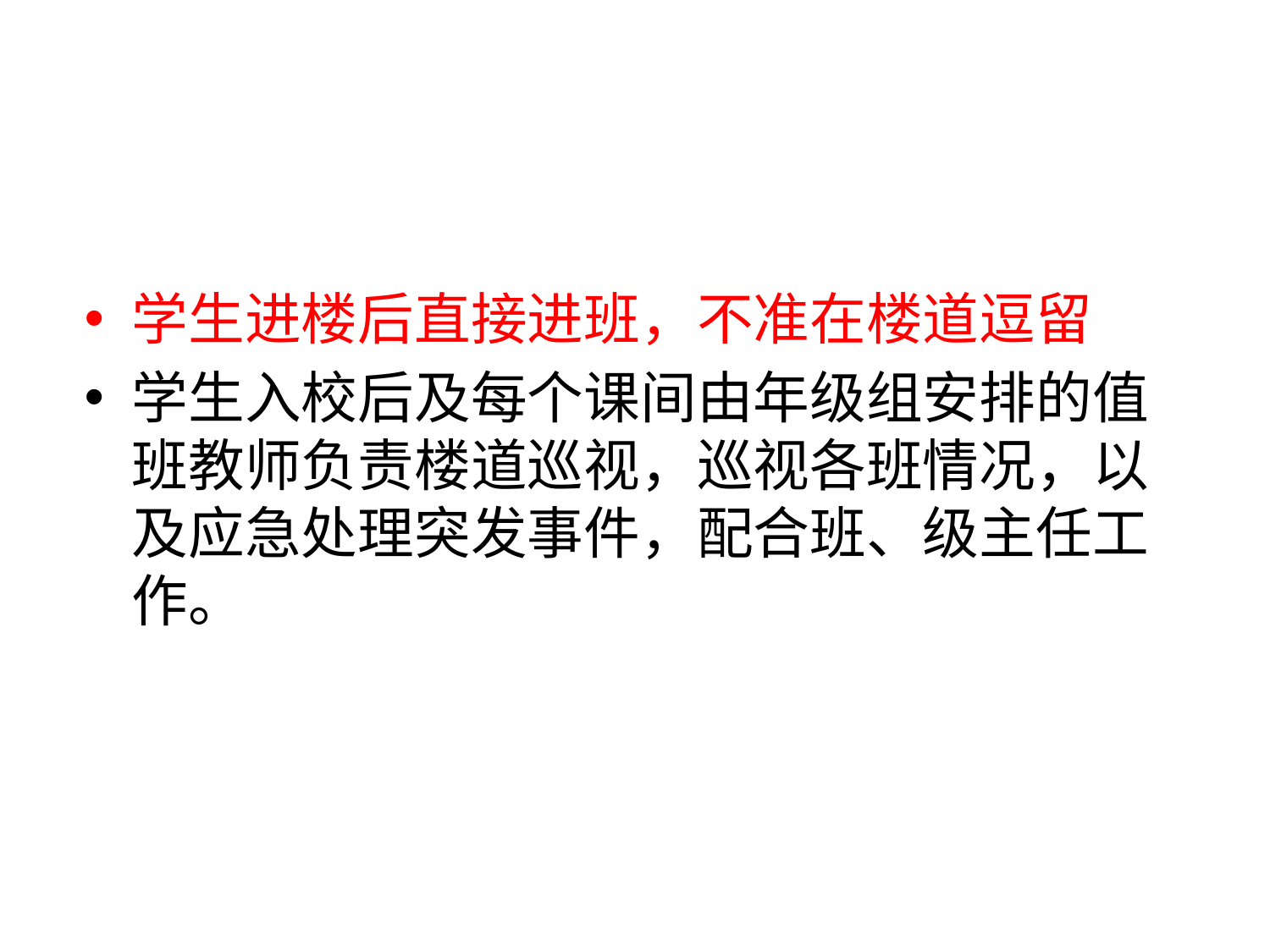

学生进楼后直接进班，不准在楼道逗留
学生入校后及每个课间由年级组安排的值班教师负责楼道巡视，巡视各班情况，以及应急处理突发事件，配合班、级主任工作。